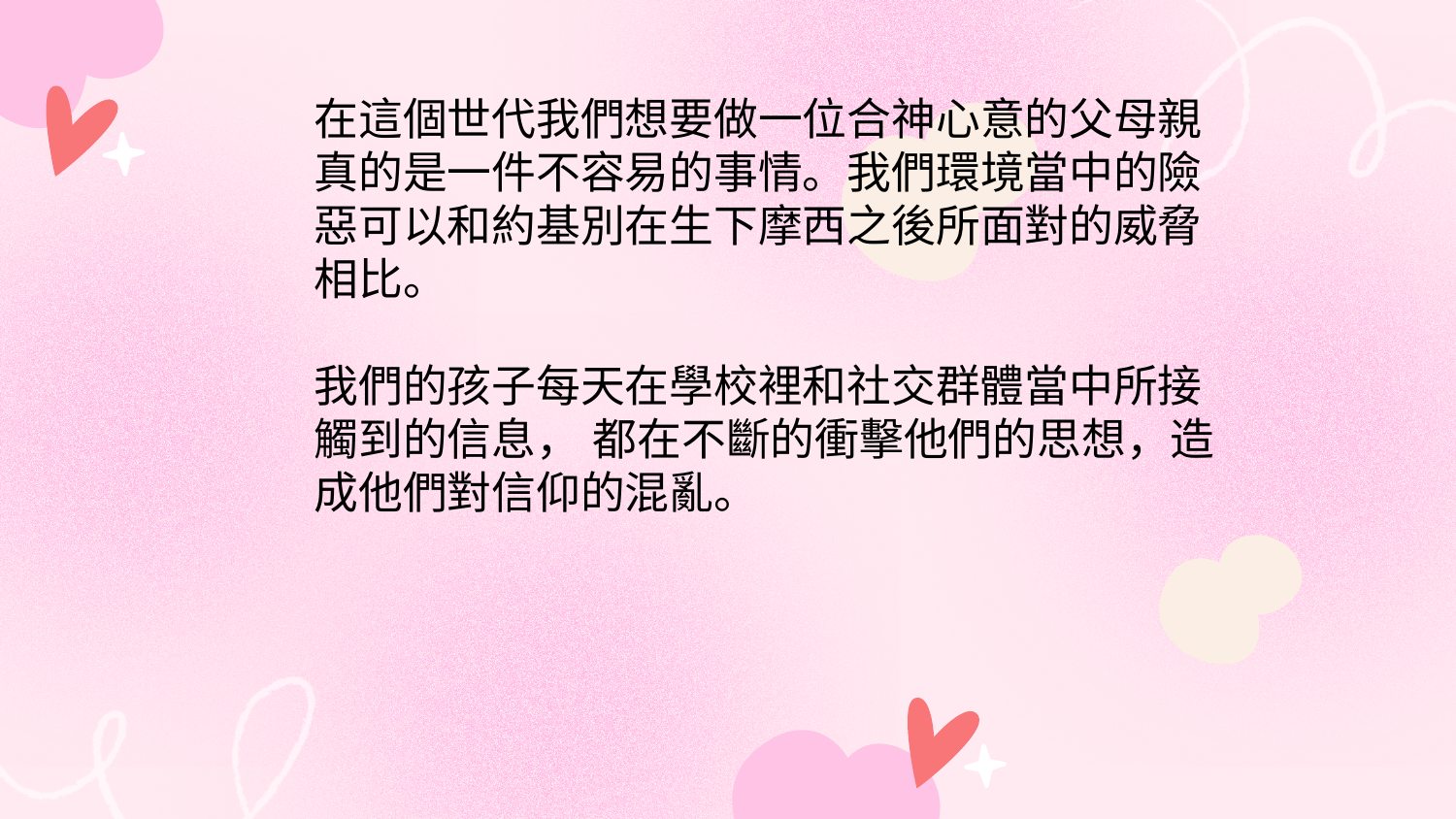

# 在這個世代我們想要做一位合神心意的父母親真的是一件不容易的事情。我們環境當中的險惡可以和約基別在生下摩西之後所面對的威脅相比。

我們的孩子每天在學校裡和社交群體當中所接觸到的信息， 都在不斷的衝擊他們的思想，造成他們對信仰的混亂。